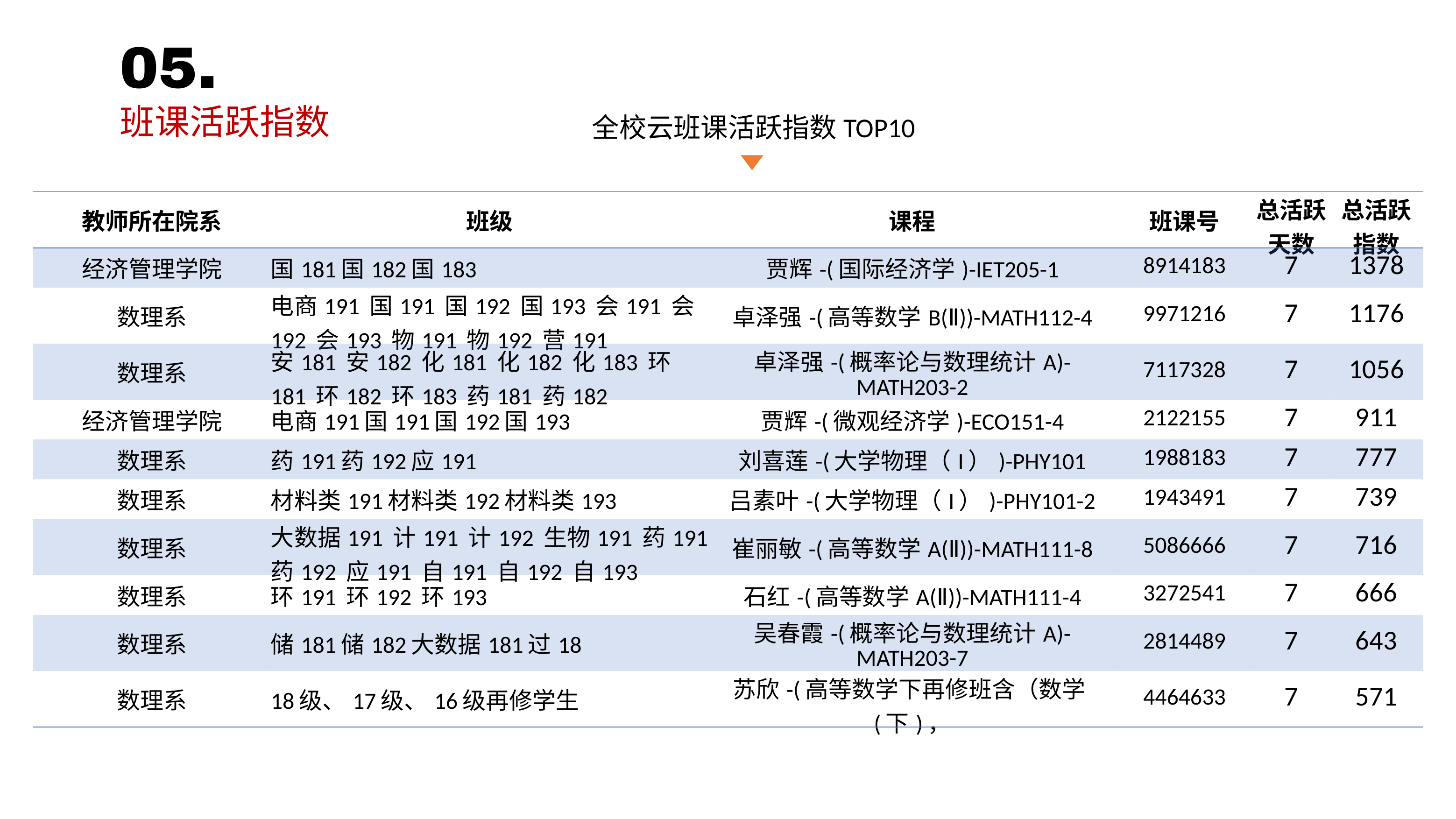

05.
班课活跃指数
全校云班课活跃指数TOP10

| 教师所在院系 | 班级 | 课程 | 班课号 | 总活跃天数 | 总活跃指数 |
| --- | --- | --- | --- | --- | --- |
| 经济管理学院 | 国181国182国183 | 贾辉-(国际经济学)-IET205-1 | 8914183 | 7 | 1378 |
| 数理系 | 电商191 国191 国192 国193 会191 会192 会193 物191 物192 营191 | 卓泽强-(高等数学B(Ⅱ))-MATH112-4 | 9971216 | 7 | 1176 |
| 数理系 | 安181 安182 化181 化182 化183 环181 环182 环183 药181 药182 | 卓泽强-(概率论与数理统计A)-MATH203-2 | 7117328 | 7 | 1056 |
| 经济管理学院 | 电商191国191国192国193 | 贾辉-(微观经济学)-ECO151-4 | 2122155 | 7 | 911 |
| 数理系 | 药191药192应191 | 刘喜莲-(大学物理（I）)-PHY101 | 1988183 | 7 | 777 |
| 数理系 | 材料类191材料类192材料类193 | 吕素叶-(大学物理（I）)-PHY101-2 | 1943491 | 7 | 739 |
| 数理系 | 大数据191 计191 计192 生物191 药191 药192 应191 自191 自192 自193 | 崔丽敏-(高等数学A(Ⅱ))-MATH111-8 | 5086666 | 7 | 716 |
| 数理系 | 环191 环192 环193 | 石红-(高等数学A(Ⅱ))-MATH111-4 | 3272541 | 7 | 666 |
| 数理系 | 储181储182大数据181过18 | 吴春霞-(概率论与数理统计A)-MATH203-7 | 2814489 | 7 | 643 |
| 数理系 | 18级、17级、16级再修学生 | 苏欣-(高等数学下再修班含（数学(下)， | 4464633 | 7 | 571 |